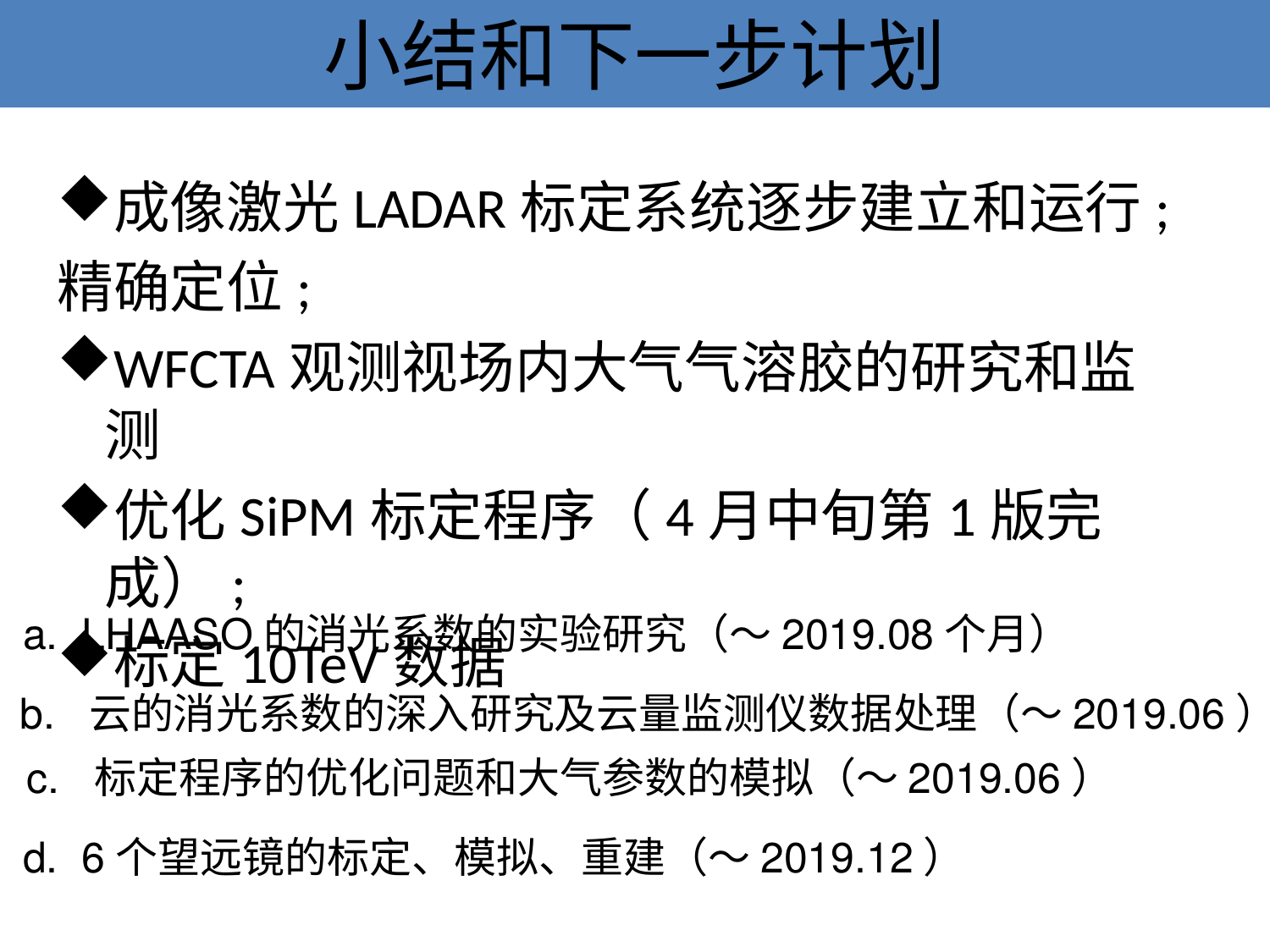

# 小结和下一步计划
成像激光LADAR标定系统逐步建立和运行;
精确定位;
WFCTA观测视场内大气气溶胶的研究和监测
优化SiPM标定程序（4月中旬第1版完成）;
标定10TeV数据
a.  LHAASO的消光系数的实验研究（～2019.08个月）
 b.  云的消光系数的深入研究及云量监测仪数据处理（～2019.06）
c.  标定程序的优化问题和大气参数的模拟（～2019.06）
d.  6个望远镜的标定、模拟、重建（～2019.12）